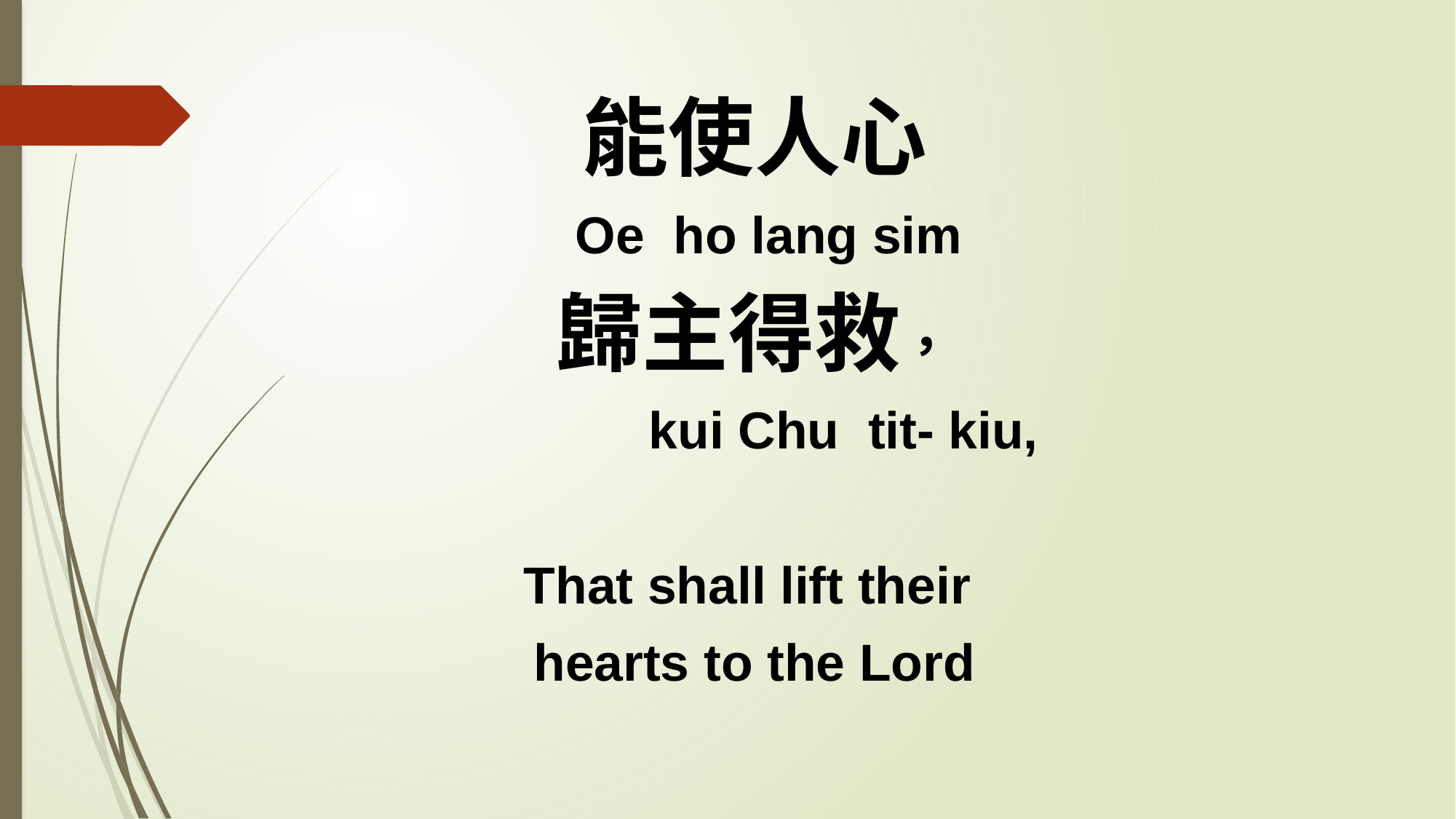

能使人心
  Oe  ho lang sim
歸主得救，
                               kui Chu  tit- kiu,

That shall lift their
hearts to the Lord